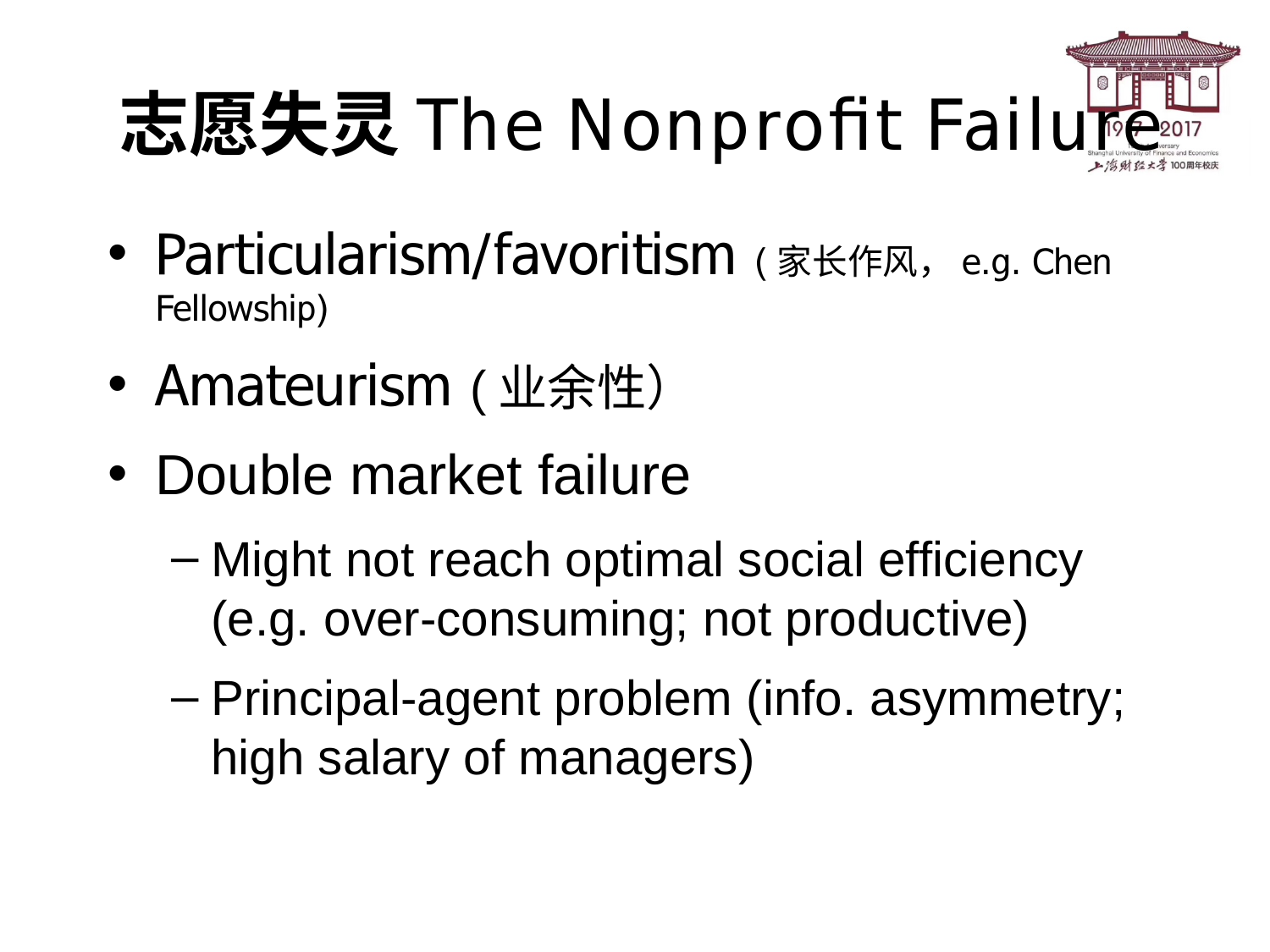

# 志愿失灵The Nonprofit Failure
Particularism/favoritism (家长作风，e.g. Chen Fellowship)
Amateurism (业余性）
Double market failure
Might not reach optimal social efficiency (e.g. over-consuming; not productive)
Principal-agent problem (info. asymmetry; high salary of managers)